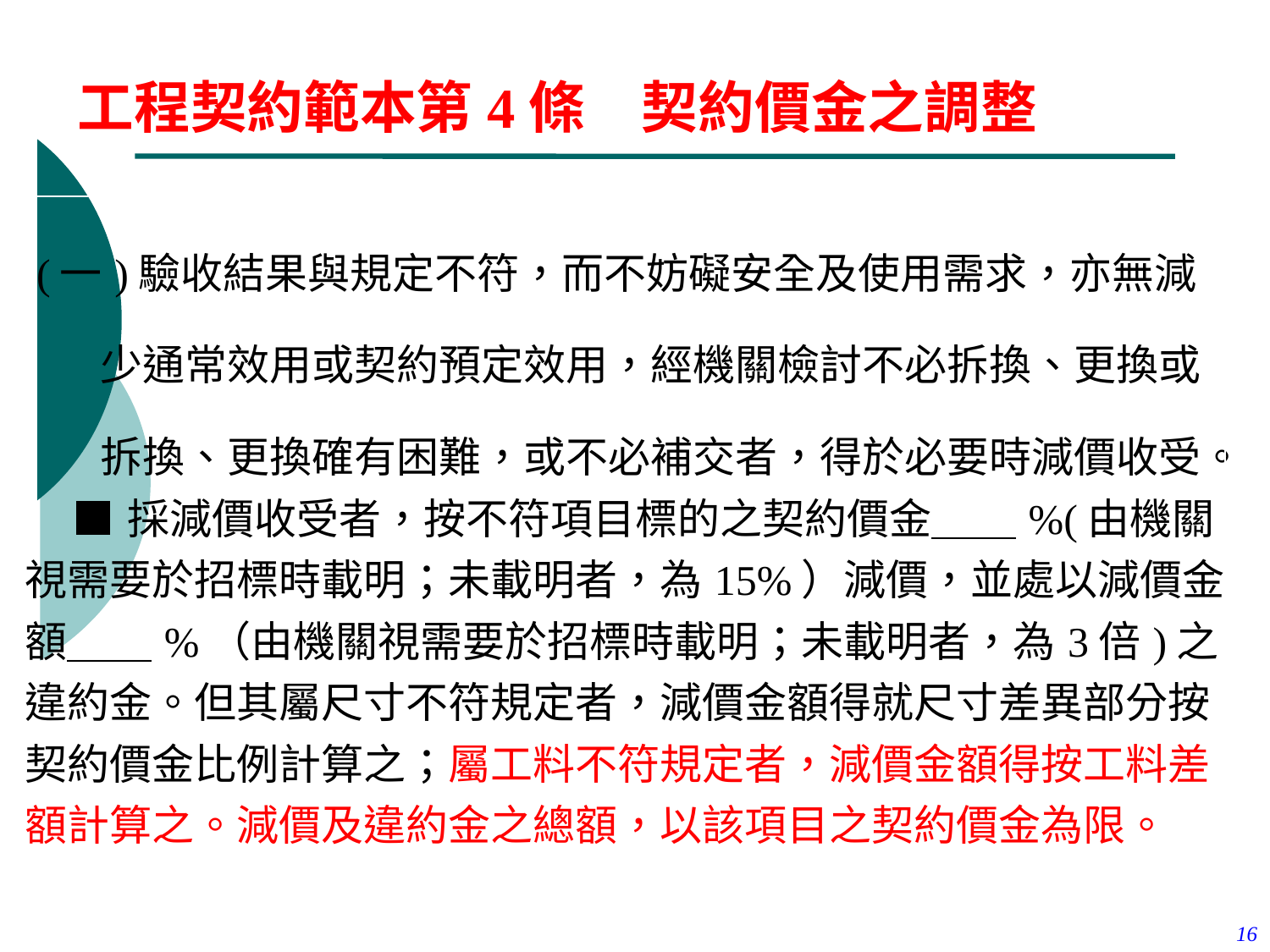

工程契約範本第4條　契約價金之調整
| (一)驗收結果與規定不符，而不妨礙安全及使用需求，亦無減少通常效用或契約預定效用，經機關檢討不必拆換、更換或拆換、更換確有困難，或不必補交者，得於必要時減價收受。 ■採減價收受者，按不符項目標的之契約價金＿＿%(由機關視需要於招標時載明；未載明者，為15%）減價，並處以減價金額＿＿%（由機關視需要於招標時載明；未載明者，為3倍)之違約金。但其屬尺寸不符規定者，減價金額得就尺寸差異部分按契約價金比例計算之；屬工料不符規定者，減價金額得按工料差額計算之。減價及違約金之總額，以該項目之契約價金為限。 |
| --- |
16